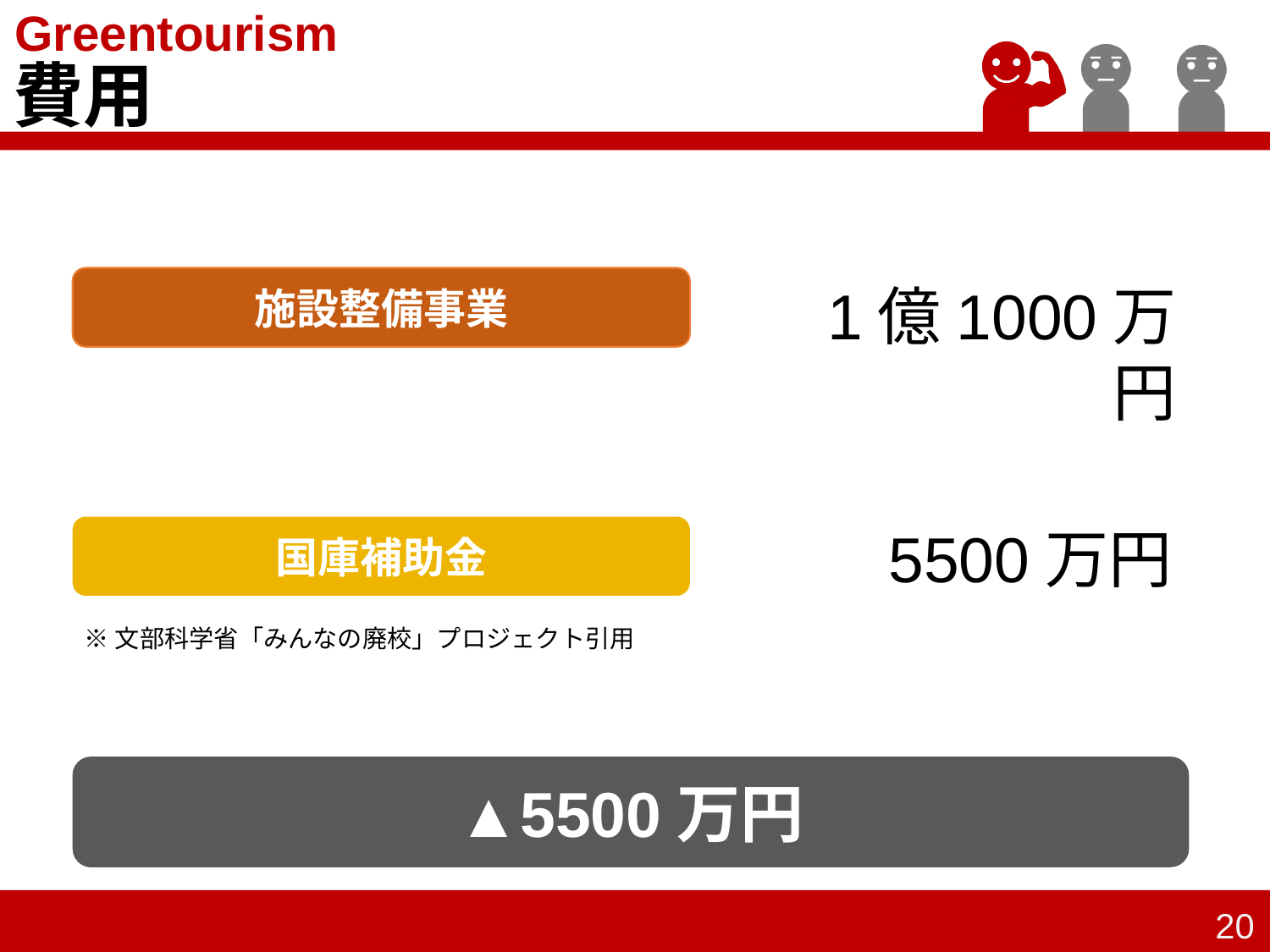

Greentourism
# 費用
施設整備事業
1億1000万円
5500万円
国庫補助金
※文部科学省「みんなの廃校」プロジェクト引用
▲5500万円
20